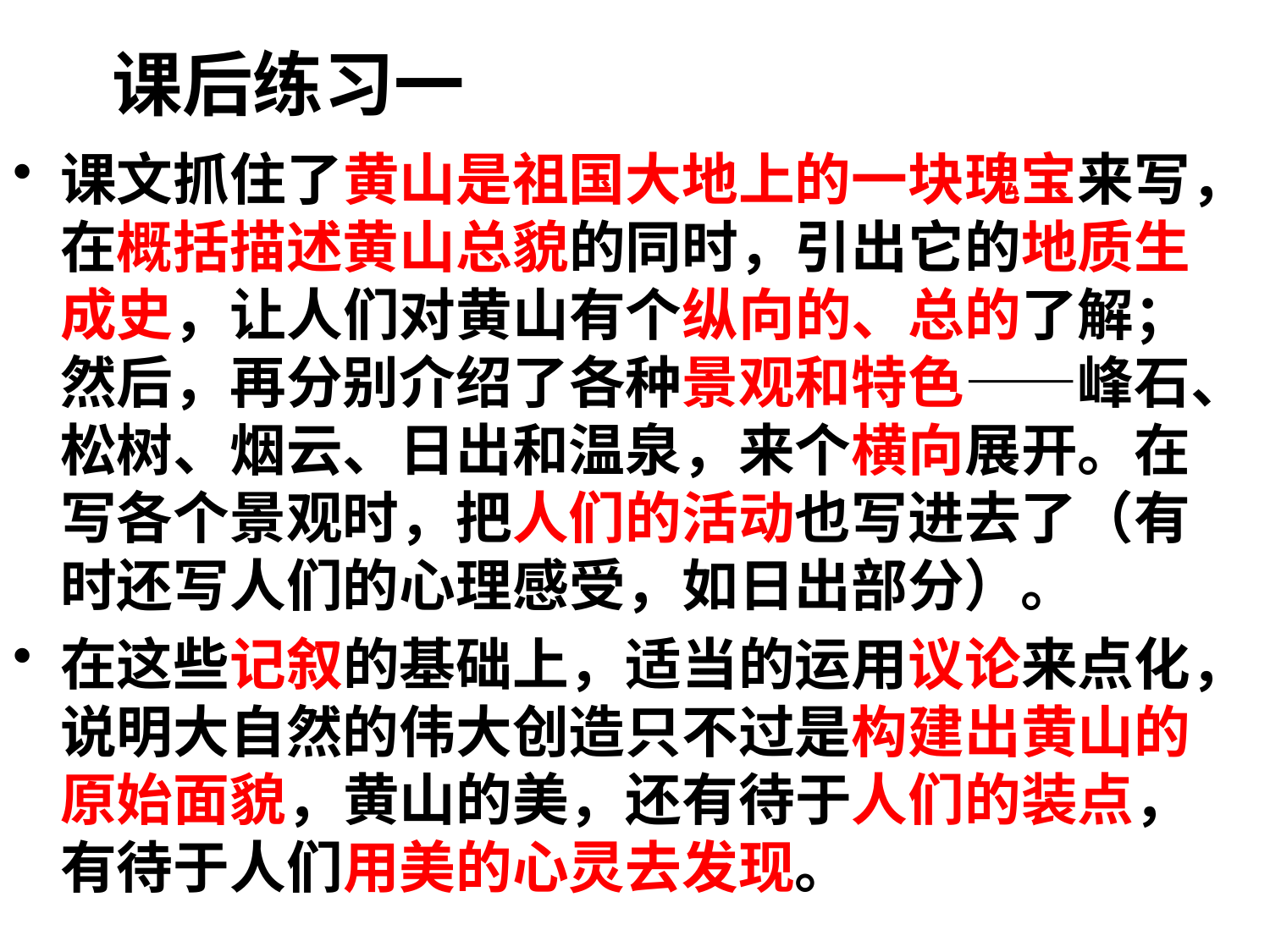

# 课后练习一
课文抓住了黄山是祖国大地上的一块瑰宝来写，在概括描述黄山总貌的同时，引出它的地质生成史，让人们对黄山有个纵向的、总的了解；然后，再分别介绍了各种景观和特色——峰石、松树、烟云、日出和温泉，来个横向展开。在写各个景观时，把人们的活动也写进去了（有时还写人们的心理感受，如日出部分）。
在这些记叙的基础上，适当的运用议论来点化，说明大自然的伟大创造只不过是构建出黄山的原始面貌，黄山的美，还有待于人们的装点，有待于人们用美的心灵去发现。